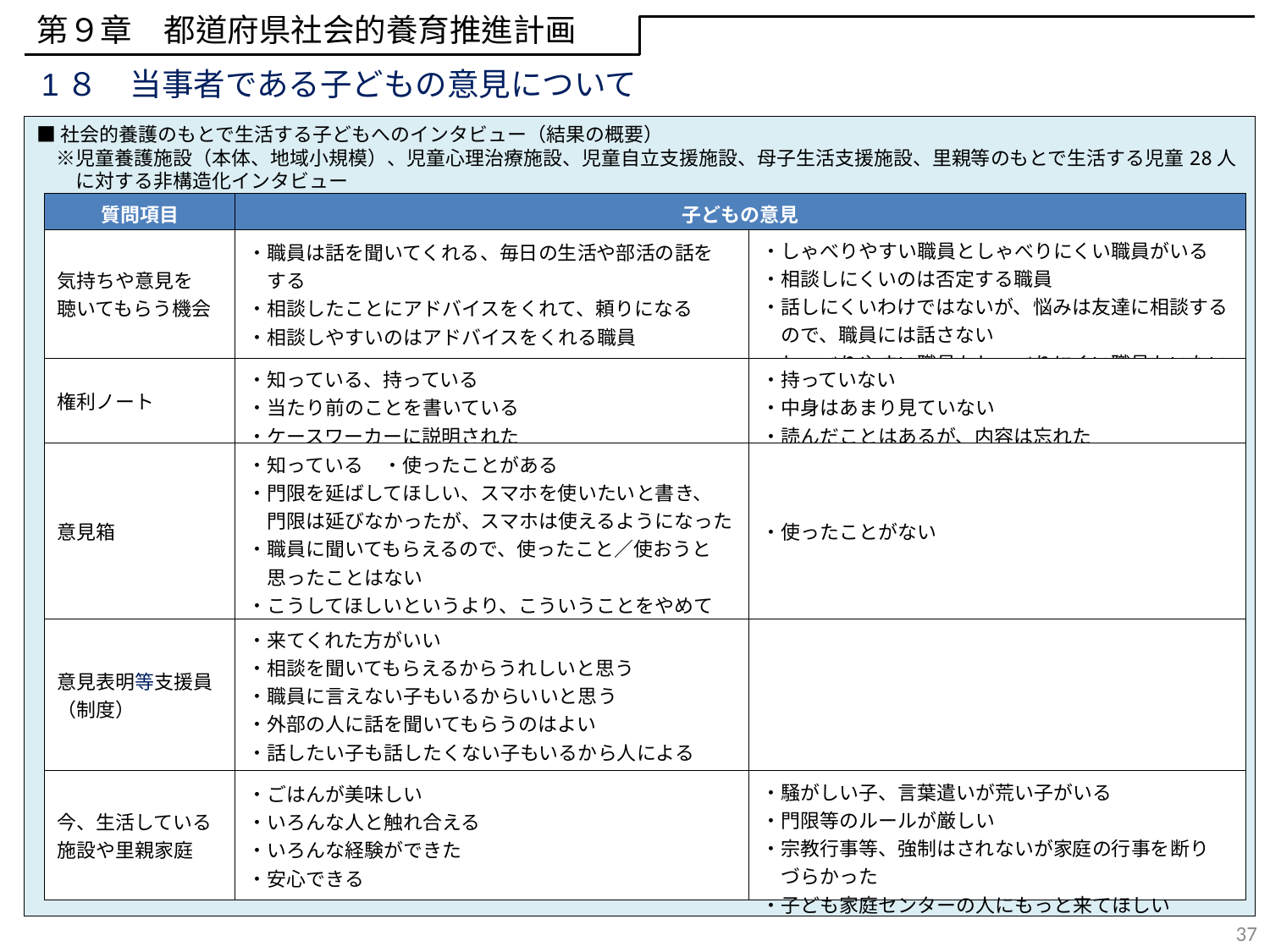

第９章　都道府県社会的養育推進計画
1８　当事者である子どもの意見について

■社会的養護のもとで生活する子どもへのインタビュー（結果の概要）
　※児童養護施設（本体、地域小規模）、児童心理治療施設、児童自立支援施設、母子生活支援施設、里親等のもとで生活する児童28人
　　に対する非構造化インタビュー

| 質問項目 | 子どもの意見 |  |
| --- | --- | --- |
| 気持ちや意見を 聴いてもらう機会 | ・職員は話を聞いてくれる、毎日の生活や部活の話を 　する　 ・相談したことにアドバイスをくれて、頼りになる　 ・相談しやすいのはアドバイスをくれる職員 | ・しゃべりやすい職員としゃべりにくい職員がいる ・相談しにくいのは否定する職員 ・話しにくいわけではないが、悩みは友達に相談する 　ので、職員には話さない ・しゃべりやすい職員もしゃべりにくい職員もいない |
| 権利ノート | ・知っている、持っている ・当たり前のことを書いている ・ケースワーカーに説明された | ・持っていない ・中身はあまり見ていない　 ・読んだことはあるが、内容は忘れた |
| 意見箱 | ・知っている　・使ったことがある　 ・門限を延ばしてほしい、スマホを使いたいと書き、 　門限は延びなかったが、スマホは使えるようになった ・職員に聞いてもらえるので、使ったこと／使おうと 　思ったことはない ・こうしてほしいというより、こういうことをやめて 　ほしいということで使った | ・使ったことがない |
| 意見表明等支援員（制度） | ・来てくれた方がいい ・相談を聞いてもらえるからうれしいと思う ・職員に言えない子もいるからいいと思う ・外部の人に話を聞いてもらうのはよい ・話したい子も話したくない子もいるから人による ・どっちでもいい |  |
| 今、生活している施設や里親家庭 | ・ごはんが美味しい ・いろんな人と触れ合える ・いろんな経験ができた ・安心できる | ・騒がしい子、言葉遣いが荒い子がいる ・門限等のルールが厳しい　 ・宗教行事等、強制はされないが家庭の行事を断り 　づらかった ・子ども家庭センターの人にもっと来てほしい |
37